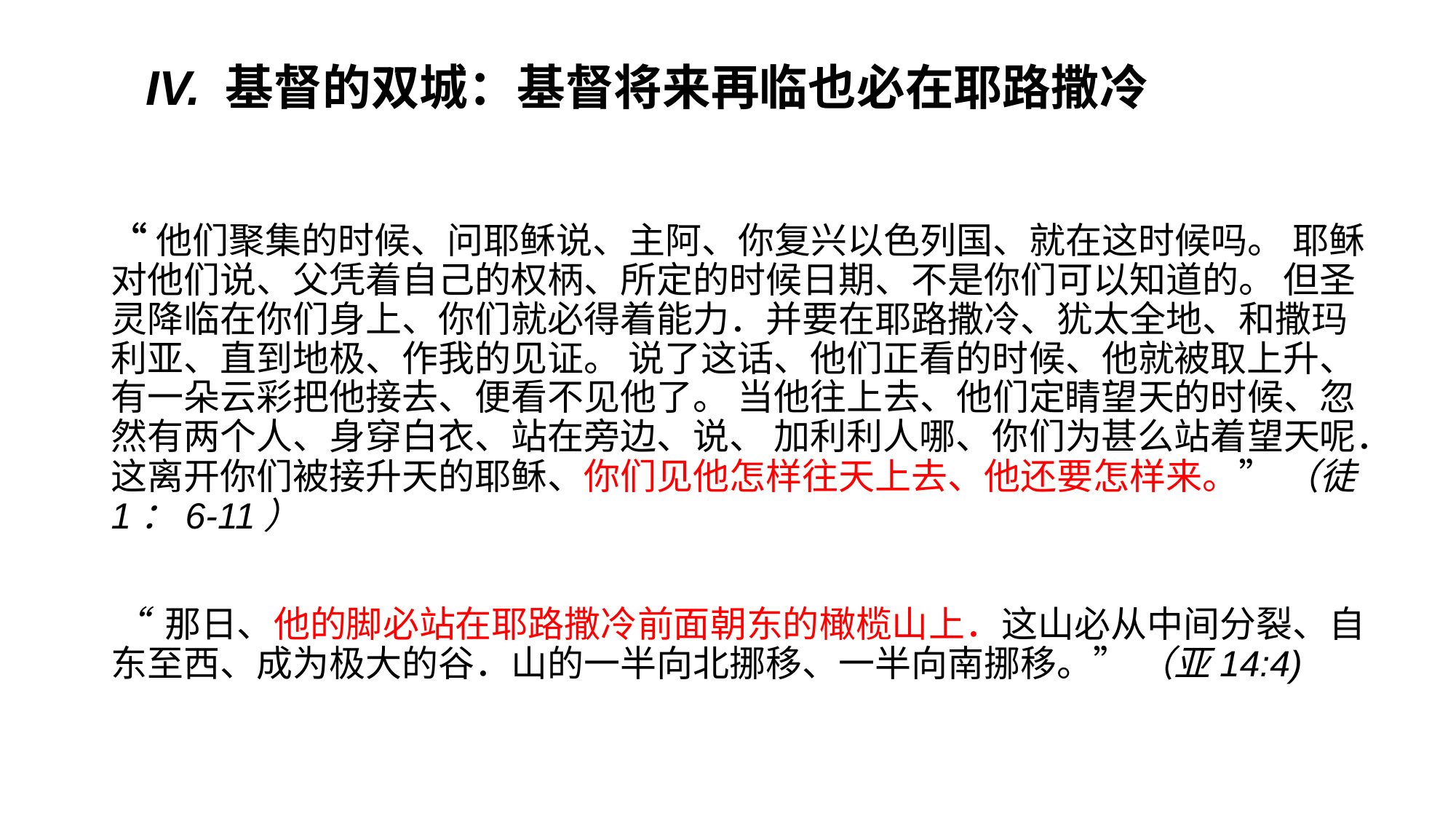

# IV. 基督的双城：基督将来再临也必在耶路撒冷
“他们聚集的时候、问耶稣说、主阿、你复兴以色列国、就在这时候吗。 耶稣对他们说、父凭着自己的权柄、所定的时候日期、不是你们可以知道的。 但圣灵降临在你们身上、你们就必得着能力．并要在耶路撒冷、犹太全地、和撒玛利亚、直到地极、作我的见证。 说了这话、他们正看的时候、他就被取上升、有一朵云彩把他接去、便看不见他了。 当他往上去、他们定睛望天的时候、忽然有两个人、身穿白衣、站在旁边、说、 加利利人哪、你们为甚么站着望天呢．这离开你们被接升天的耶稣、你们见他怎样往天上去、他还要怎样来。” （徒1：6-11）

“ 那日、他的脚必站在耶路撒冷前面朝东的橄榄山上．这山必从中间分裂、自东至西、成为极大的谷．山的一半向北挪移、一半向南挪移。” （亚14:4)